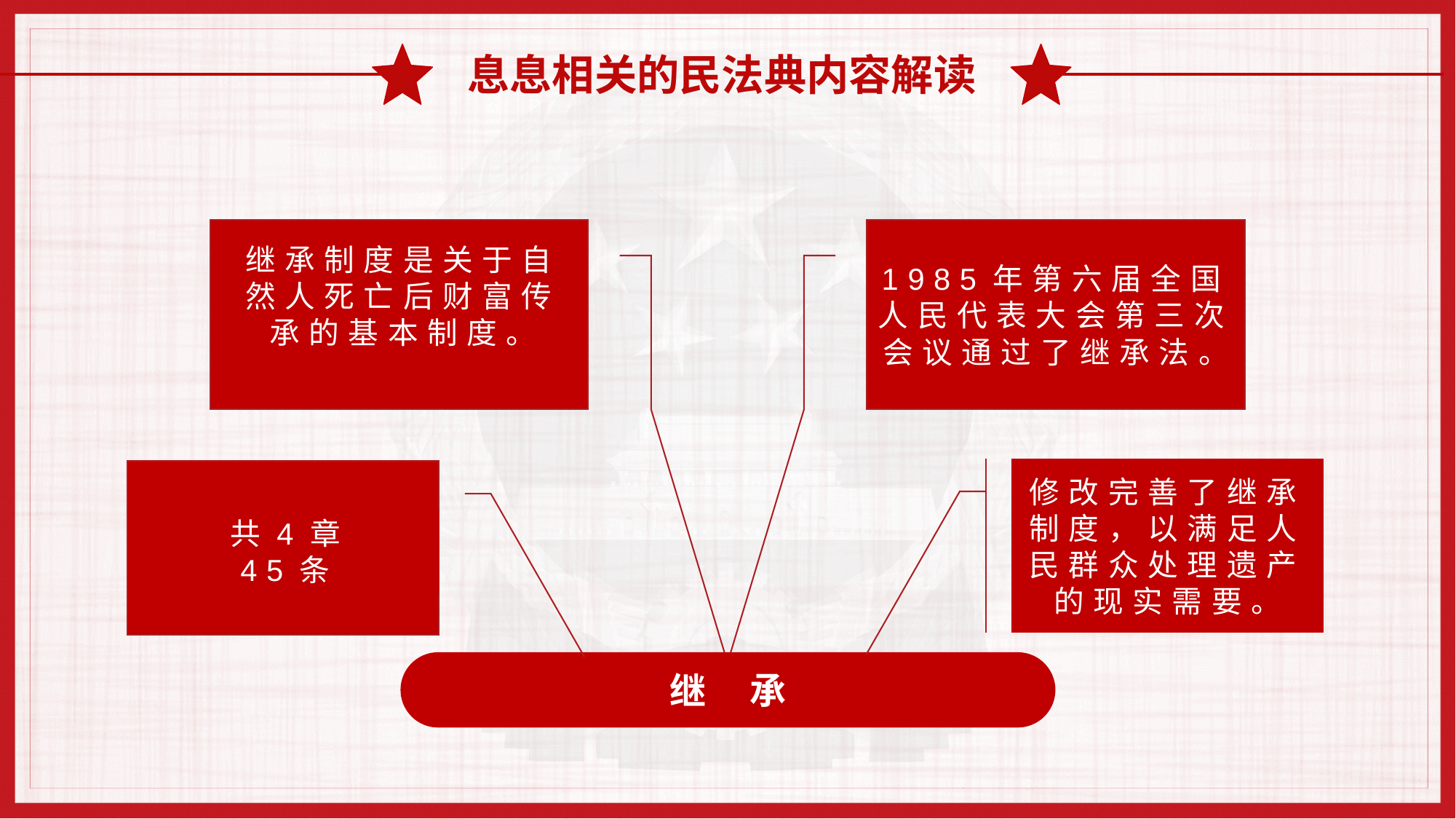

息息相关的民法典内容解读

继承制度是关于自然人死亡后财富传承的基本制度。
1985年第六届全国人民代表大会第三次会议通过了继承法。
修改完善了继承制度，以满足人民群众处理遗产的现实需要。

共4章
45条
继  承